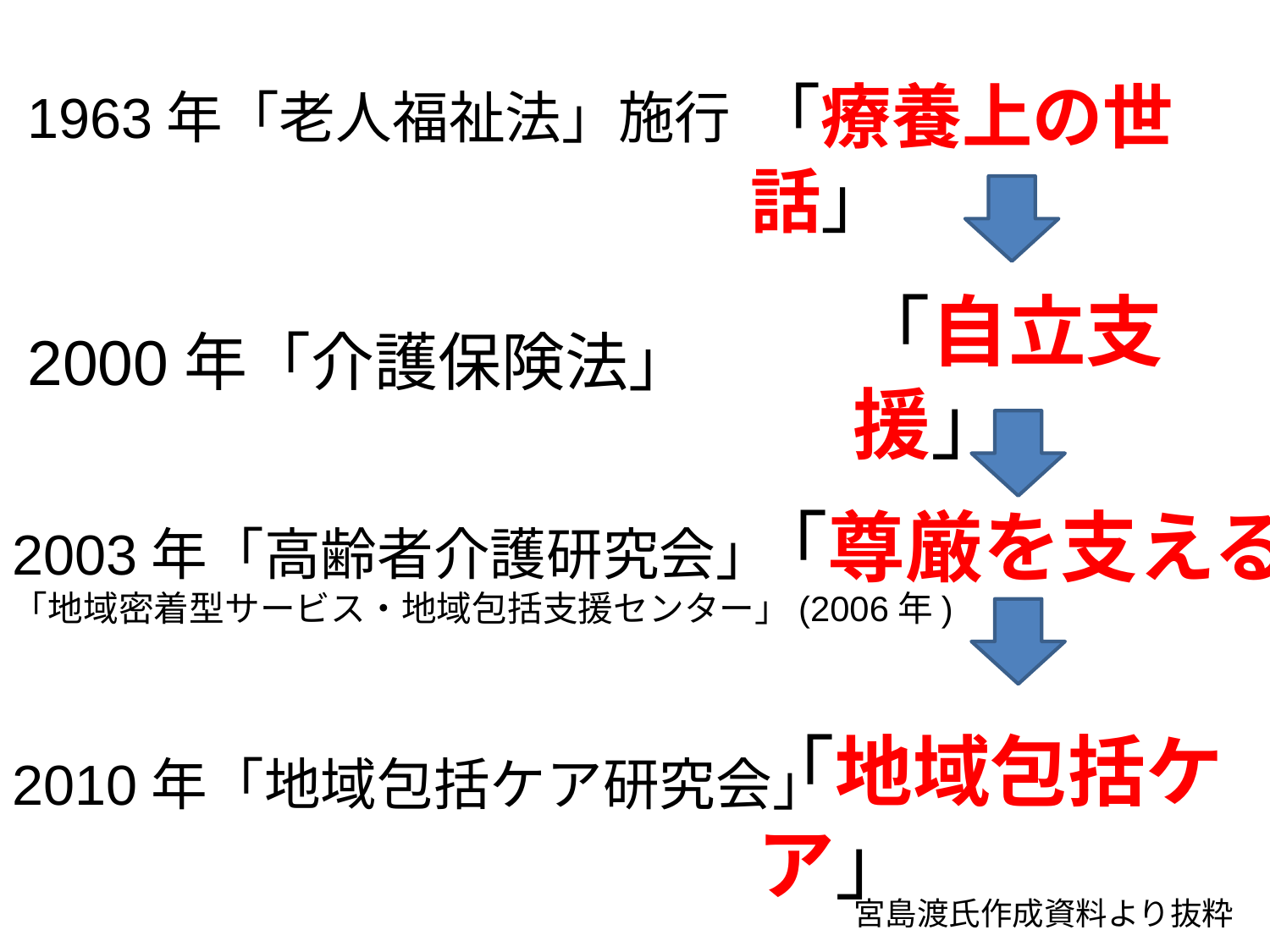

「療養上の世話」
1963年「老人福祉法」施行

「自立支援」
2000年「介護保険法」

「尊厳を支える」
2003年「高齢者介護研究会」
「地域密着型サービス・地域包括支援センター」(2006年)

「地域包括ケア」
2010年「地域包括ケア研究会」
宮島渡氏作成資料より抜粋